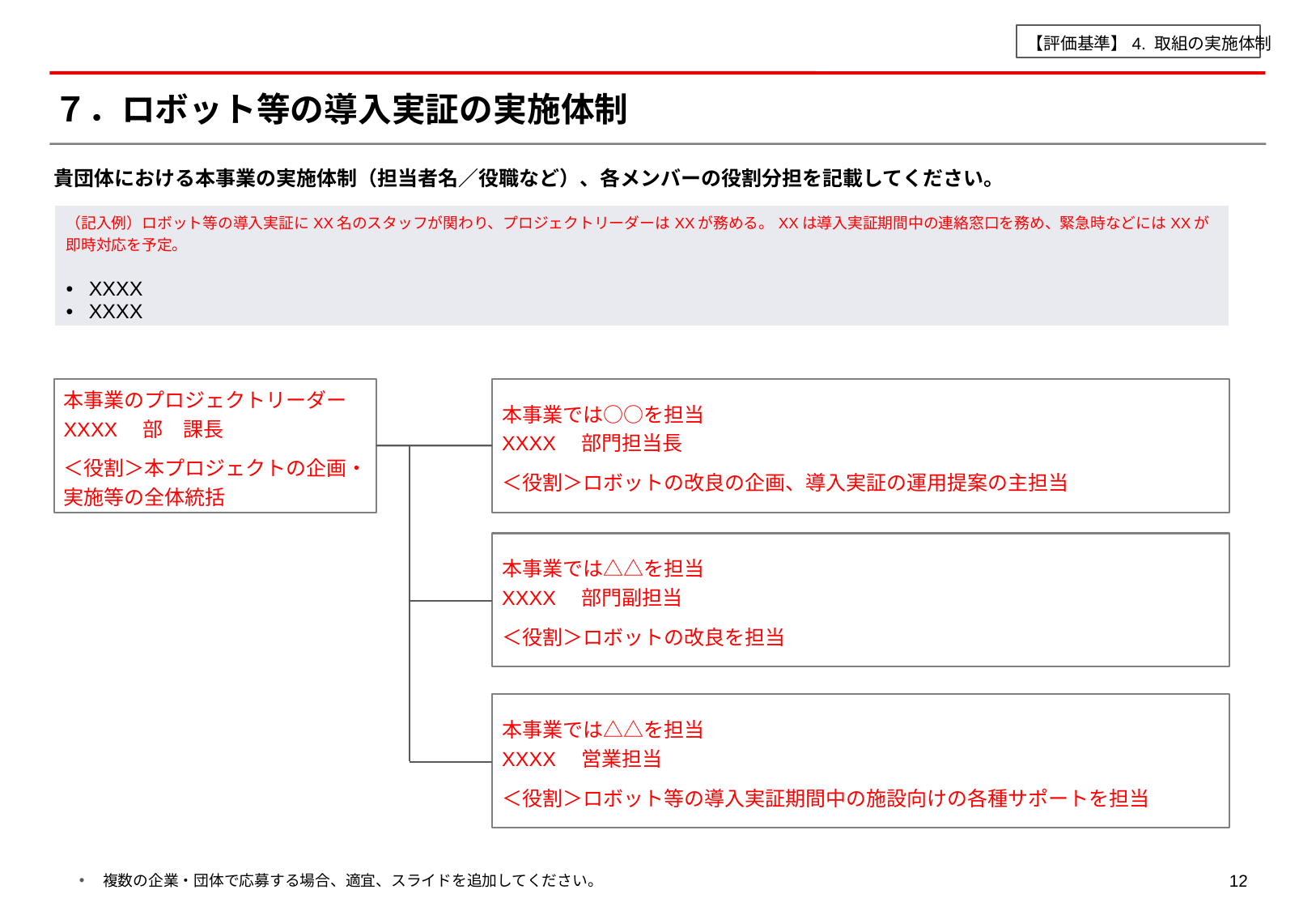

【評価基準】4. 取組の実施体制
# ７．ロボット等の導入実証の実施体制
貴団体における本事業の実施体制（担当者名／役職など）、各メンバーの役割分担を記載してください。
| （記入例）ロボット等の導入実証にXX名のスタッフが関わり、プロジェクトリーダーはXXが務める。XXは導入実証期間中の連絡窓口を務め、緊急時などにはXXが即時対応を予定。 XXXX XXXX |
| --- |
本事業では○○を担当
XXXX　部門担当長
＜役割＞ロボットの改良の企画、導入実証の運用提案の主担当
本事業のプロジェクトリーダー
XXXX　部　課長
＜役割＞本プロジェクトの企画・
実施等の全体統括
本事業では△△を担当
XXXX　部門副担当
＜役割＞ロボットの改良を担当
本事業では△△を担当
XXXX　営業担当
＜役割＞ロボット等の導入実証期間中の施設向けの各種サポートを担当
複数の企業・団体で応募する場合、適宜、スライドを追加してください。